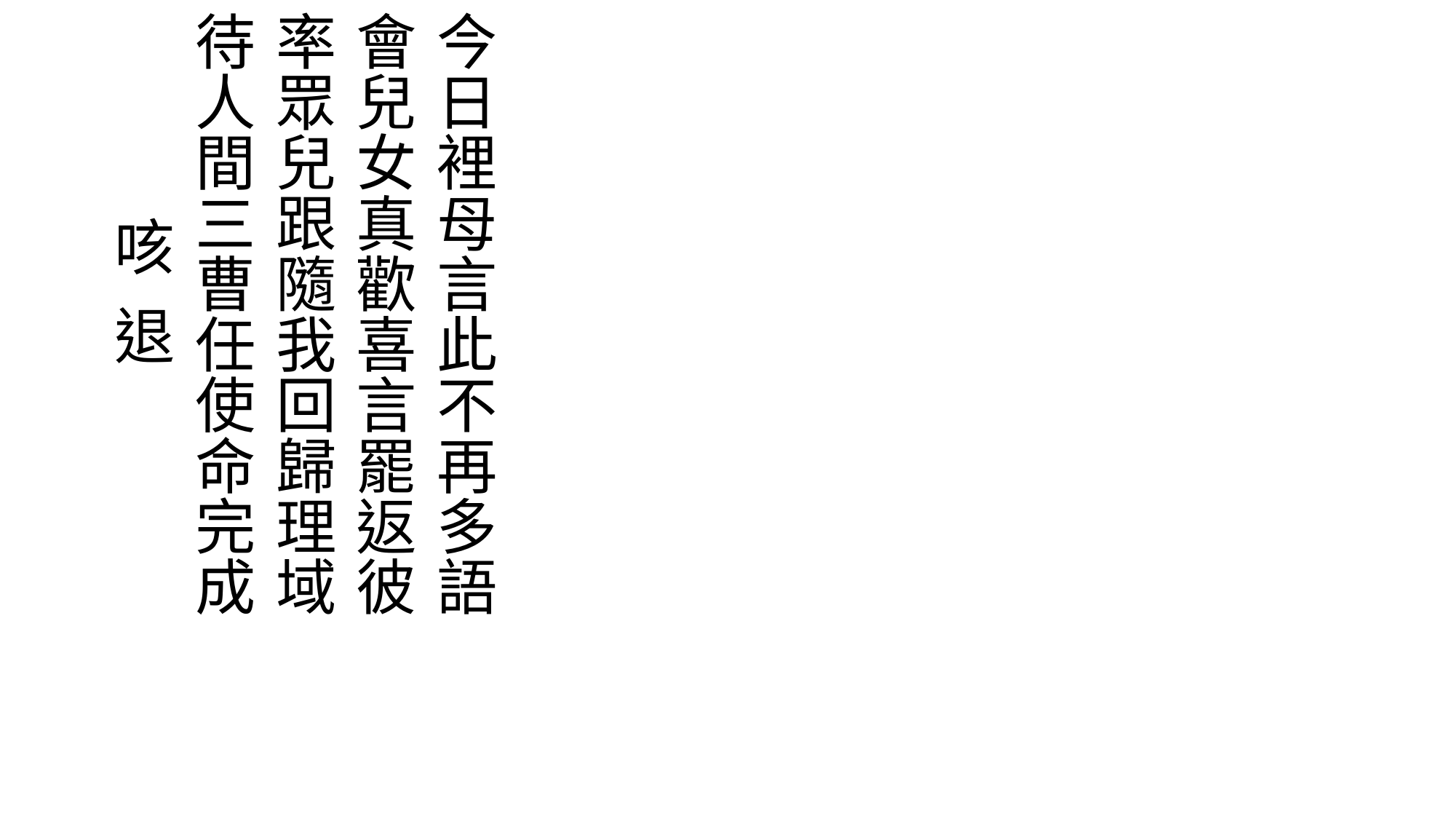

今日裡母言此不再多語
會兒女真歡喜言罷返彼
率眾兒跟隨我回歸理域
待人間三曹任使命完成
              咳  退